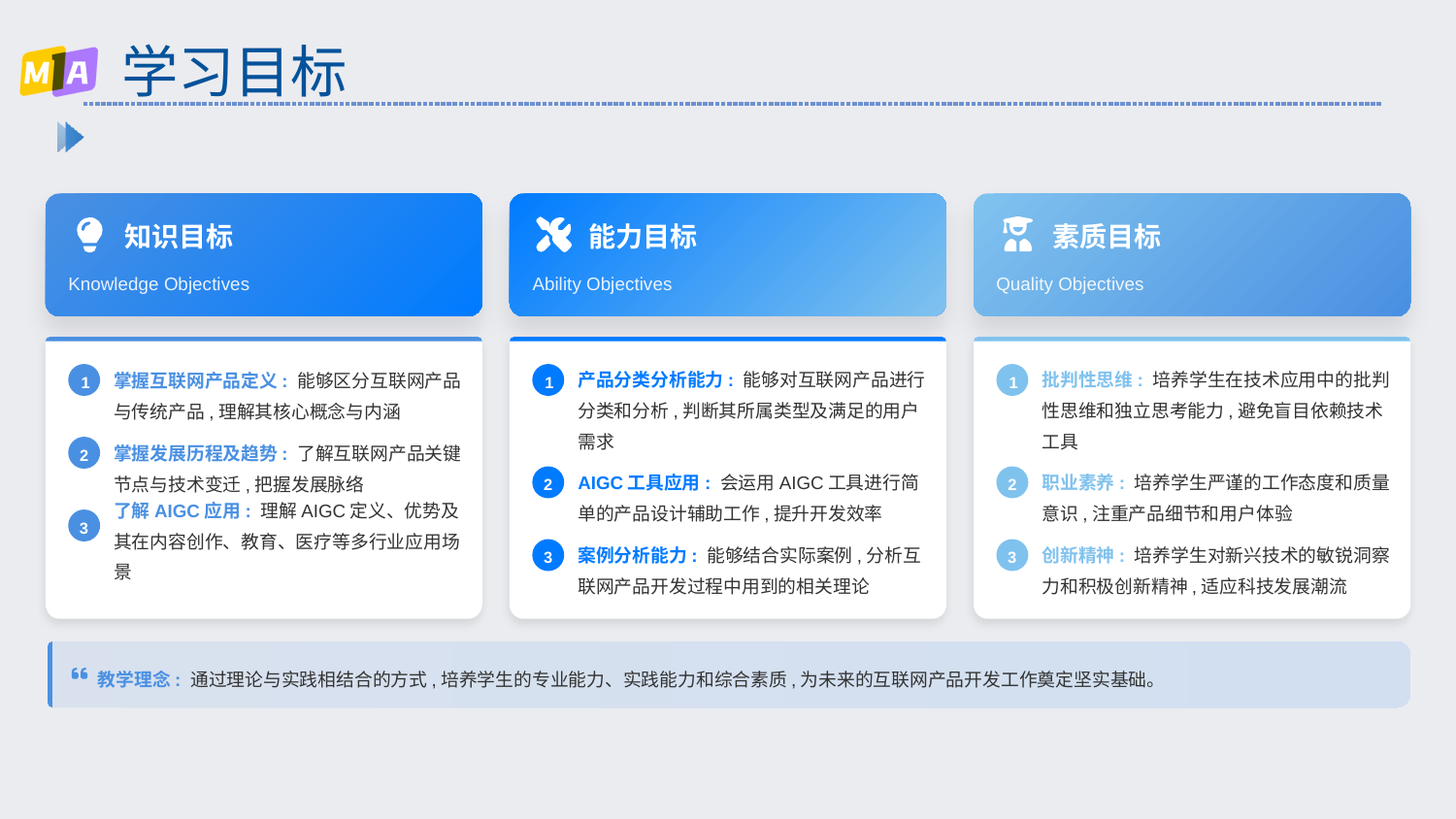

# 学习目标

知识目标
能力目标
素质目标

Knowledge Objectives
Ability Objectives
Quality Objectives

掌握互联网产品定义: 能够区分互联网产品与传统产品,理解其核心概念与内涵
产品分类分析能力: 能够对互联网产品进行分类和分析,判断其所属类型及满足的用户需求
批判性思维: 培养学生在技术应用中的批判性思维和独立思考能力,避免盲目依赖技术工具

1
1
1
掌握发展历程及趋势: 了解互联网产品关键节点与技术变迁,把握发展脉络

2
AIGC工具应用: 会运用AIGC工具进行简单的产品设计辅助工作,提升开发效率
职业素养: 培养学生严谨的工作态度和质量意识,注重产品细节和用户体验

2
2
了解AIGC应用: 理解AIGC定义、优势及其在内容创作、教育、医疗等多行业应用场景

3
案例分析能力: 能够结合实际案例,分析互联网产品开发过程中用到的相关理论
创新精神: 培养学生对新兴技术的敏锐洞察力和积极创新精神,适应科技发展潮流

3
3

教学理念: 通过理论与实践相结合的方式,培养学生的专业能力、实践能力和综合素质,为未来的互联网产品开发工作奠定坚实基础。